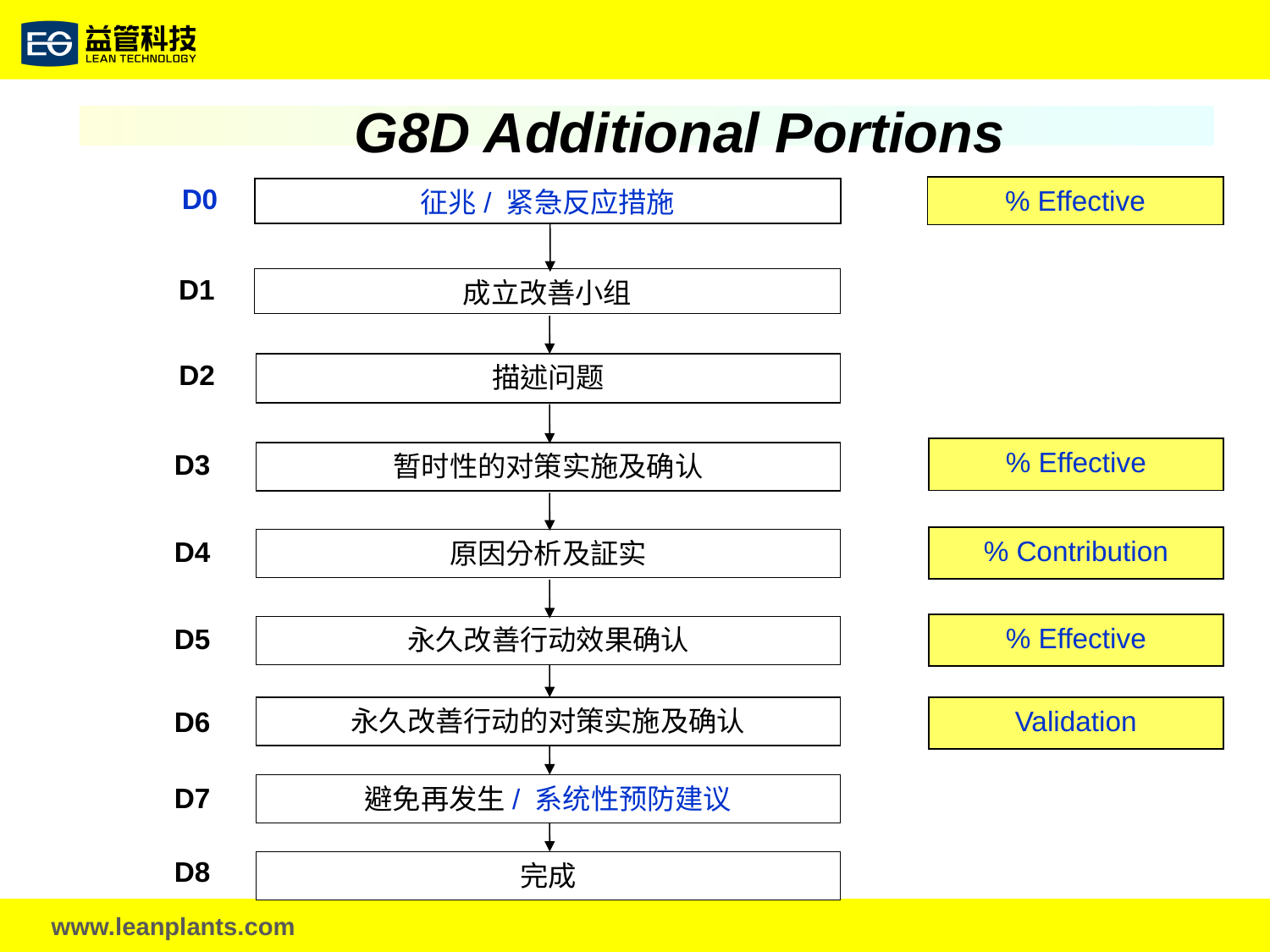

G8D Additional Portions
D0
% Effective
征兆/ 紧急反应措施

D1
成立改善小组

D2
描述问题

% Effective
D3
暂时性的对策实施及确认

% Contribution
D4
原因分析及証实

% Effective
D5
永久改善行动效果确认

永久改善行动的对策实施及确认
Validation
D6

D7
避免再发生/ 系统性预防建议

D8
完成
5